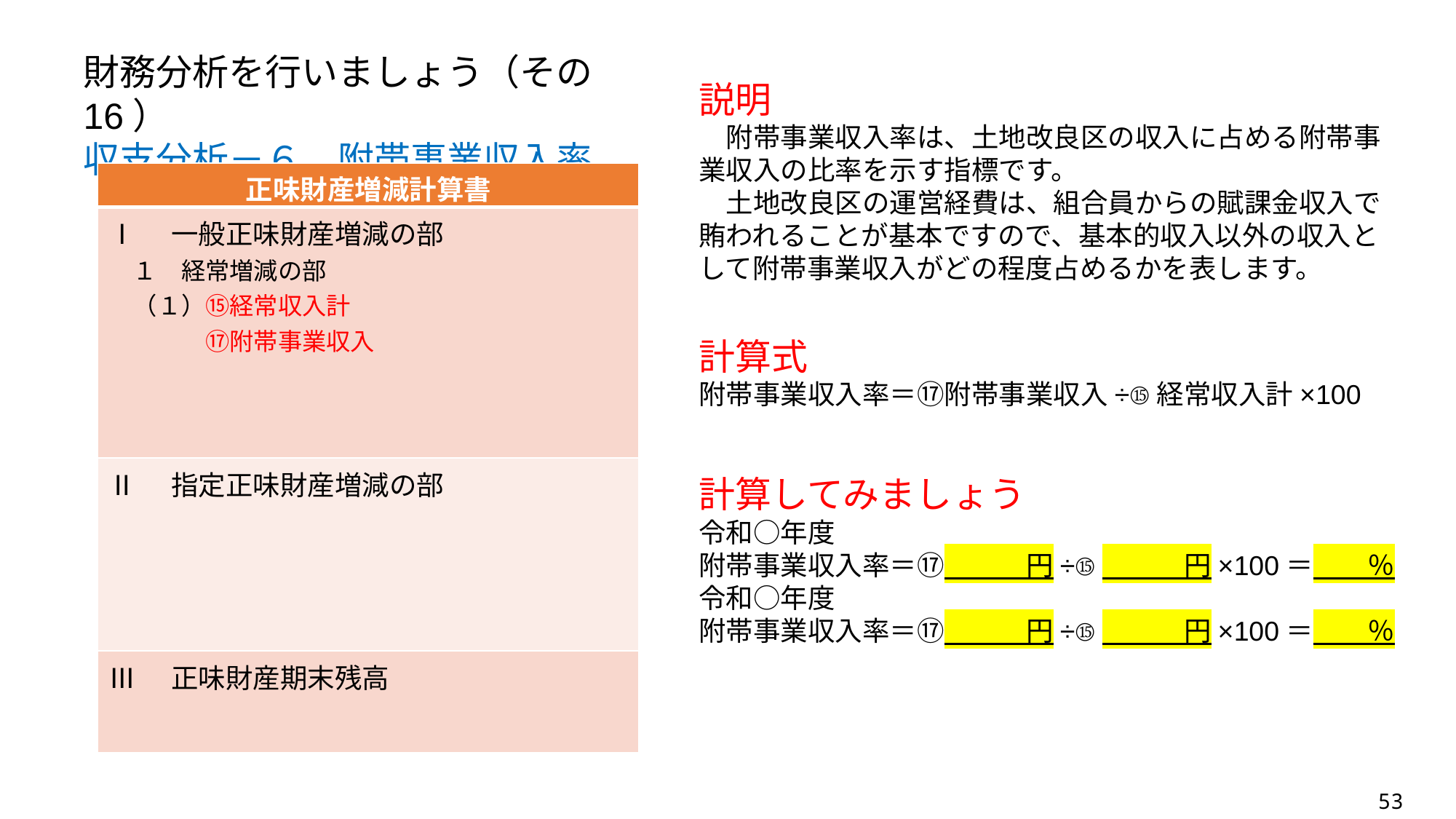

財務分析を行いましょう（その16）
収支分析－６　附帯事業収入率
説明
　附帯事業収入率は、土地改良区の収入に占める附帯事業収入の比率を示す指標です。
　土地改良区の運営経費は、組合員からの賦課金収入で賄われることが基本ですので、基本的収入以外の収入として附帯事業収入がどの程度占めるかを表します。
| 正味財産増減計算書 |
| --- |
| Ⅰ　一般正味財産増減の部 　１　経常増減の部 　（１）⑮経常収入計 　　　　⑰附帯事業収入 |
| Ⅱ　指定正味財産増減の部 |
| Ⅲ　正味財産期末残高 |
計算式
附帯事業収入率＝⑰附帯事業収入÷⑮経常収入計×100
計算してみましょう
令和○年度
附帯事業収入率＝⑰　　　円÷⑮　　　円×100＝　　％
令和○年度
附帯事業収入率＝⑰　　　円÷⑮　　　円×100＝　　％
53